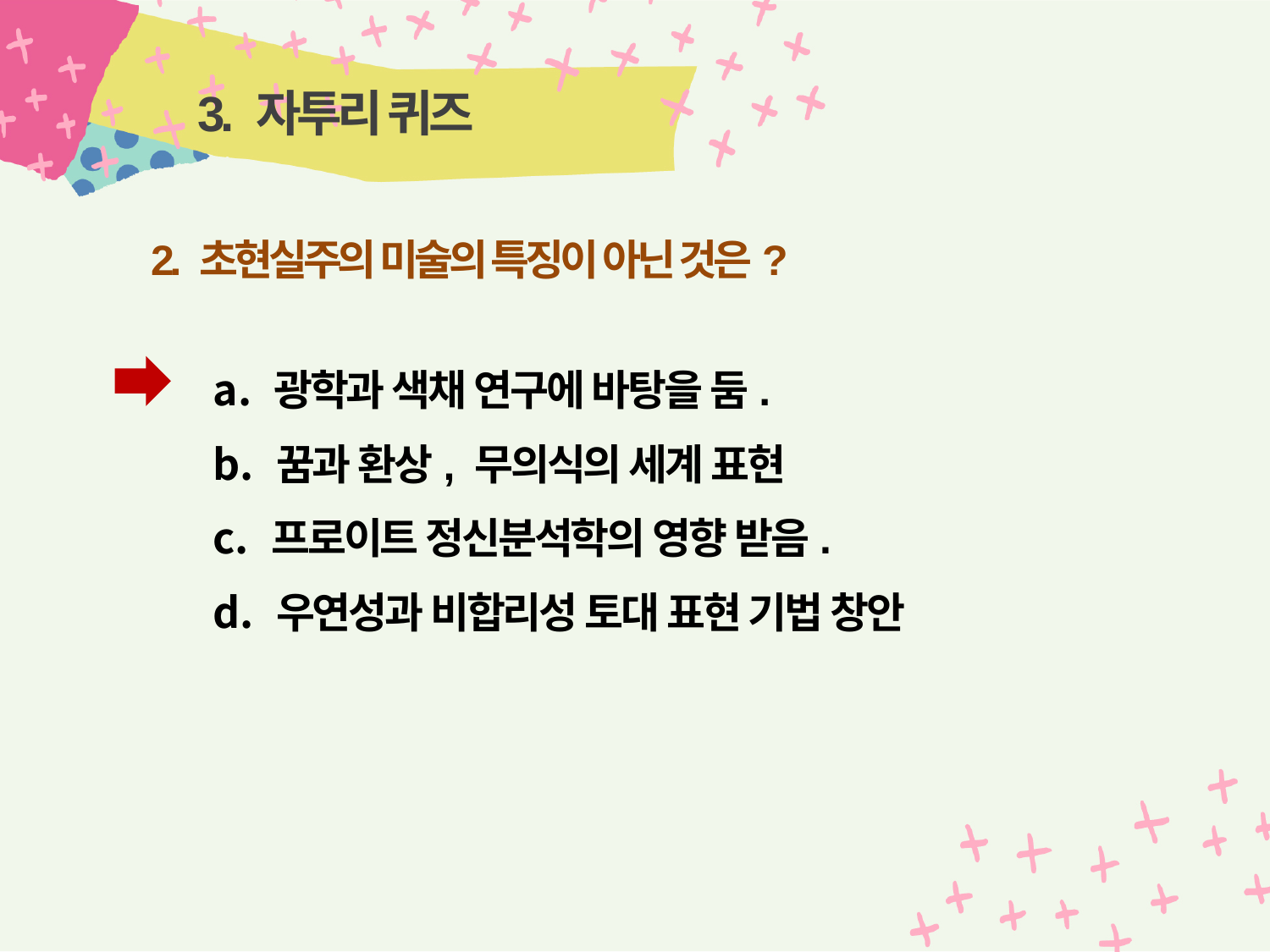

# 3. 자투리 퀴즈
2. 초현실주의 미술의 특징이 아닌 것은?

 광학과 색채 연구에 바탕을 둠.
 꿈과 환상, 무의식의 세계 표현
 프로이트 정신분석학의 영향 받음.
 우연성과 비합리성 토대 표현 기법 창안